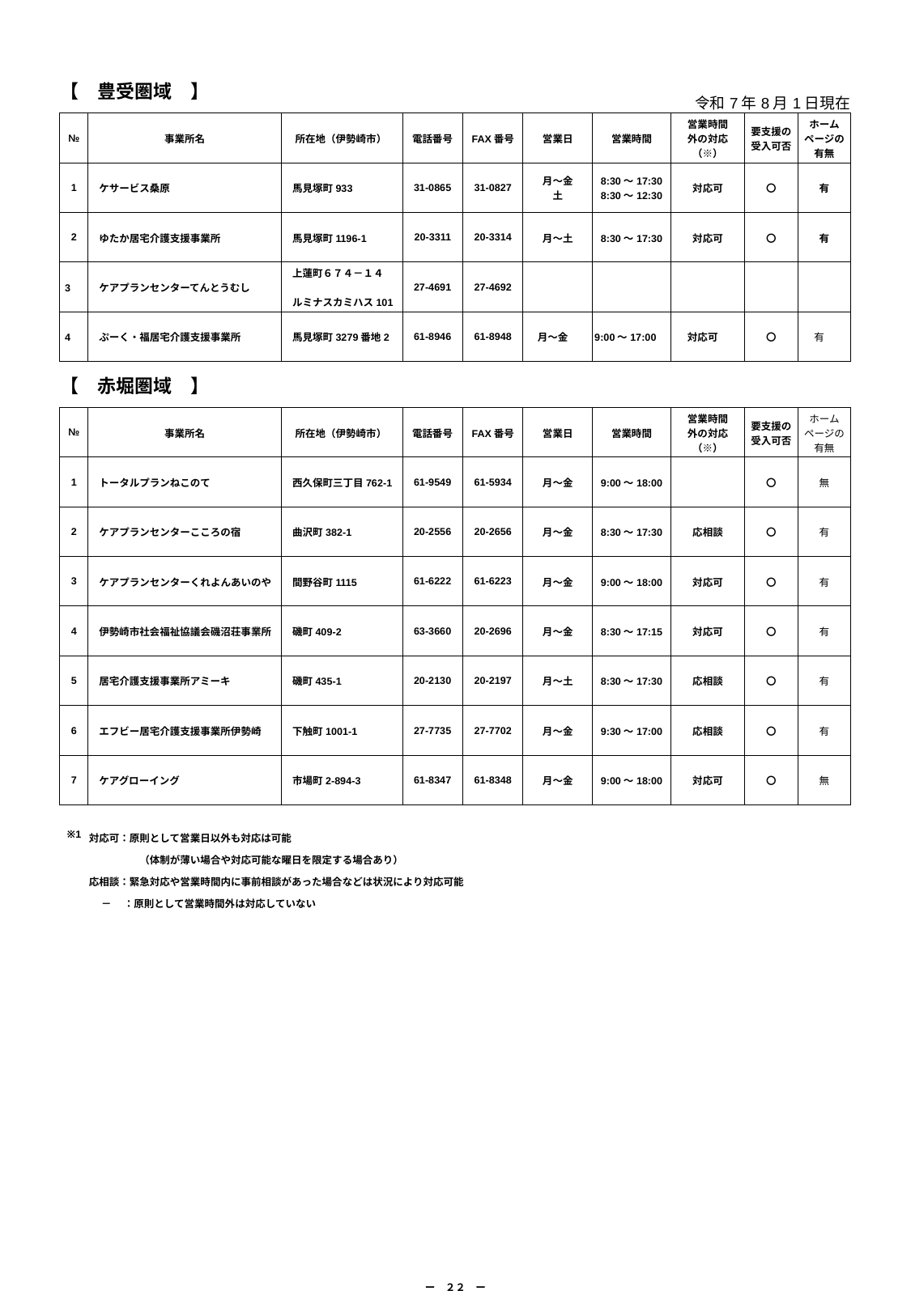

| 【　豊受圏域　】 |  |  |  |  |  |  | 令和7年8月1日現在 |  |  |
| --- | --- | --- | --- | --- | --- | --- | --- | --- | --- |
| № | 事業所名 | 所在地（伊勢崎市） | 電話番号 | FAX番号 | 営業日 | 営業時間 | 営業時間 外の対応 （※） | 要支援の 受入可否 | ホーム ページの 有無 |
| 1 | ケサービス桑原 | 馬見塚町933 | 31-0865 | 31-0827 | 月～金 土 | 8:30～17:30 8:30～12:30 | 対応可 | 〇 | 有 |
| 2 | ゆたか居宅介護支援事業所 | 馬見塚町1196-1 | 20-3311 | 20-3314 | 月～土 | 8:30～17:30 | 対応可 | 〇 | 有 |
| 3 | ケアプランセンターてんとうむし | 上蓮町６７４－１４ 　ルミナスカミハス101 | 27-4691 | 27-4692 |  |  |  |  |  |
| 4 | ぷーく・福居宅介護支援事業所 | 馬見塚町3279番地2 | 61-8946 | 61-8948 | 月～金 | 9:00～17:00 | 対応可 | 〇 | 有 |
| 【　赤堀圏域　】 |  |  |  |  |  |  |  |  |  |
| № | 事業所名 | 所在地（伊勢崎市） | 電話番号 | FAX番号 | 営業日 | 営業時間 | 営業時間 外の対応 （※） | 要支援の 受入可否 | ホーム ページの 有無 |
| 1 | トータルプランねこのて | 西久保町三丁目762-1 | 61-9549 | 61-5934 | 月～金 | 9:00～18:00 |  | 〇 | 無 |
| 2 | ケアプランセンターこころの宿 | 曲沢町382-1 | 20-2556 | 20-2656 | 月～金 | 8:30～17:30 | 応相談 | 〇 | 有 |
| 3 | ケアプランセンターくれよんあいのや | 間野谷町1115 | 61-6222 | 61-6223 | 月～金 | 9:00～18:00 | 対応可 | 〇 | 有 |
| 4 | 伊勢崎市社会福祉協議会磯沼荘事業所 | 磯町409-2 | 63-3660 | 20-2696 | 月～金 | 8:30～17:15 | 対応可 | 〇 | 有 |
| 5 | 居宅介護支援事業所アミーキ | 磯町435-1 | 20-2130 | 20-2197 | 月～土 | 8:30～17:30 | 応相談 | 〇 | 有 |
| 6 | エフビー居宅介護支援事業所伊勢崎 | 下触町1001-1 | 27-7735 | 27-7702 | 月～金 | 9:30～17:00 | 応相談 | 〇 | 有 |
| 7 | ケアグローイング | 市場町2-894-3 | 61-8347 | 61-8348 | 月～金 | 9:00～18:00 | 対応可 | 〇 | 無 |
|  |  |  |  |  |  |  |  |  |  |
| ※1 | 対応可：原則として営業日以外も対応は可能 　　　　　（体制が薄い場合や対応可能な曜日を限定する場合あり） 応相談：緊急対応や営業時間内に事前相談があった場合などは状況により対応可能 　 －　 ：原則として営業時間外は対応していない |  |  |  |  |  |  |  |  |
|  |  |  |  |  |  |  |  |  |  |
|  |  |  |  |  |  |  |  |  |  |
|  |  |  |  |  |  |  |  |  |  |
|  |  |  |  |  |  |  |  |  |  |
|  |  |  |  |  |  |  |  |  |  |
|  |  |  |  |  |  |  |  |  |  |
|  |  |  |  |  |  |  |  |  |  |
|  |  |  |  |  |  |  |  |  |  |
|  |  |  |  |  |  |  |  |  |  |
|  |  |  |  |  |  |  |  |  |  |
|  |  |  |  |  |  |  |  |  |  |
|  |  |  |  |  |  |  |  |  |  |
| ー　２２　ー |  |  |  |  |  |  |  |  |  |